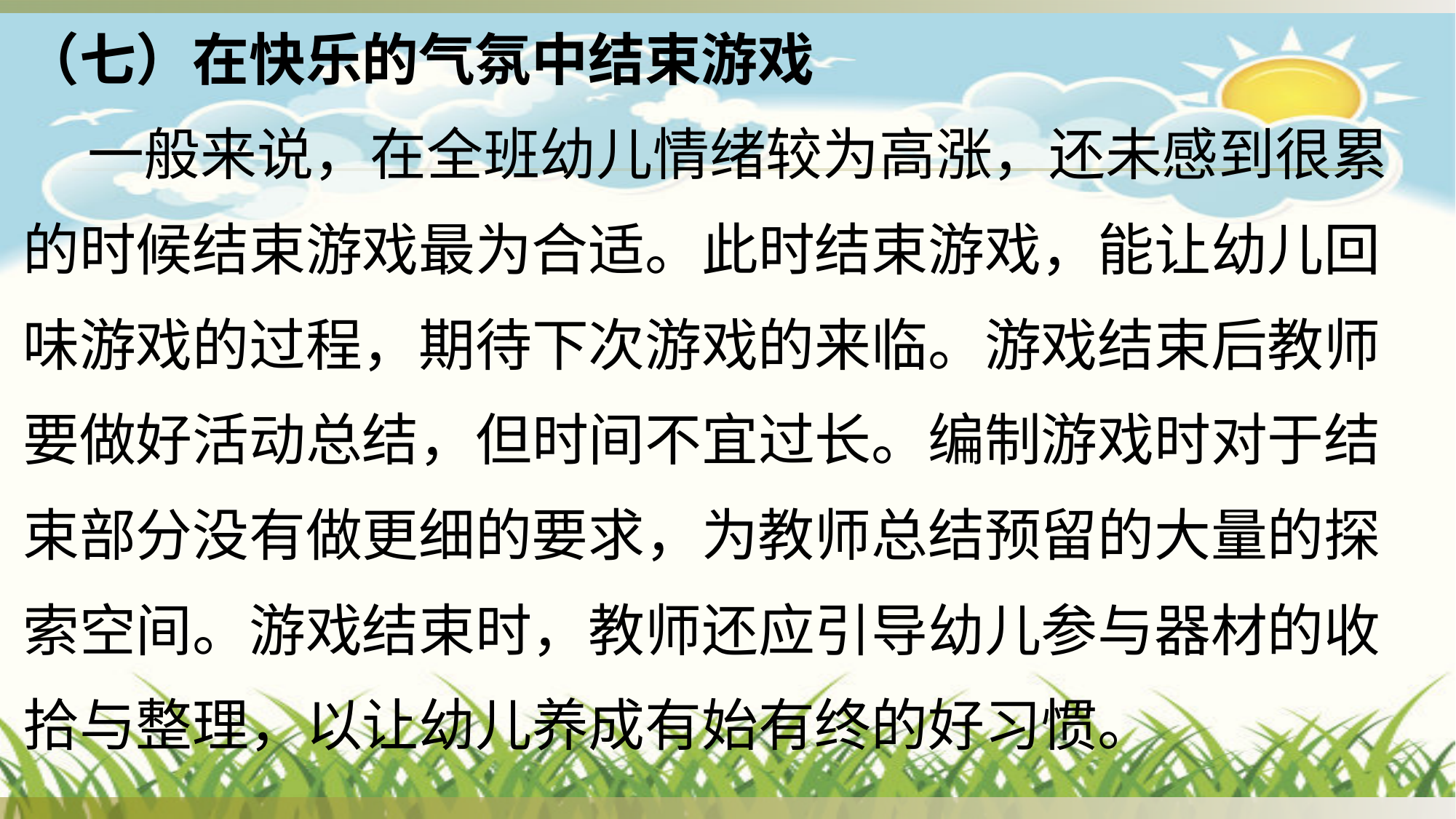

（七）在快乐的气氛中结束游戏
    一般来说，在全班幼儿情绪较为高涨，还未感到很累的时候结束游戏最为合适。此时结束游戏，能让幼儿回味游戏的过程，期待下次游戏的来临。游戏结束后教师要做好活动总结，但时间不宜过长。编制游戏时对于结束部分没有做更细的要求，为教师总结预留的大量的探索空间。游戏结束时，教师还应引导幼儿参与器材的收拾与整理，以让幼儿养成有始有终的好习惯。